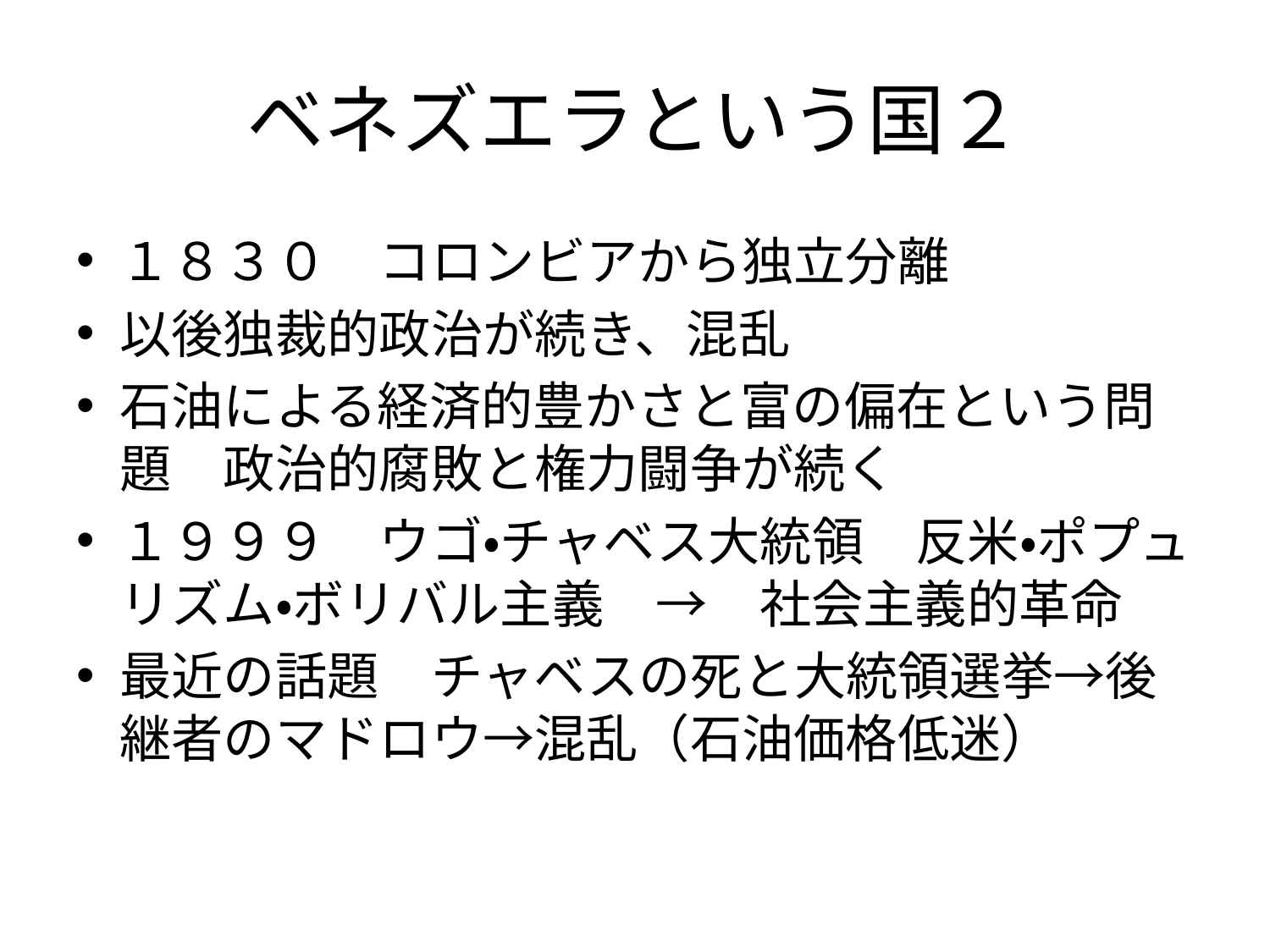

# ベネズエラという国２
１８３０　コロンビアから独立分離
以後独裁的政治が続き、混乱
石油による経済的豊かさと富の偏在という問題　政治的腐敗と権力闘争が続く
１９９９　ウゴ・チャベス大統領　反米・ポプュリズム・ボリバル主義　→　社会主義的革命
最近の話題　チャベスの死と大統領選挙→後継者のマドロウ→混乱（石油価格低迷）